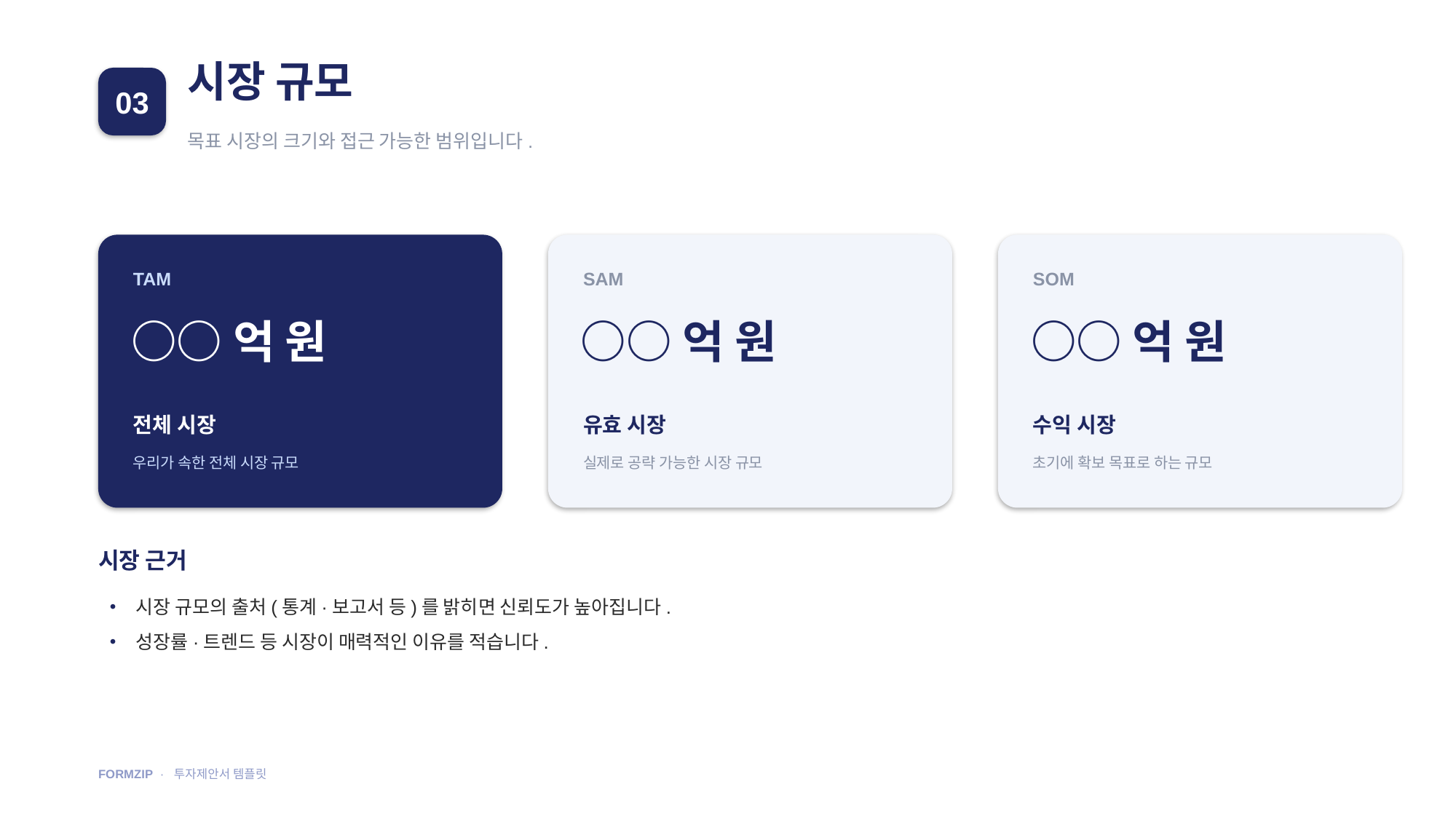

시장 규모
03
목표 시장의 크기와 접근 가능한 범위입니다.

TAM
SAM
SOM
○○억 원
○○억 원
○○억 원
전체 시장
유효 시장
수익 시장
우리가 속한 전체 시장 규모
실제로 공략 가능한 시장 규모
초기에 확보 목표로 하는 규모
시장 근거
•  시장 규모의 출처(통계·보고서 등)를 밝히면 신뢰도가 높아집니다.
•  성장률·트렌드 등 시장이 매력적인 이유를 적습니다.
FORMZIP  ·  투자제안서 템플릿